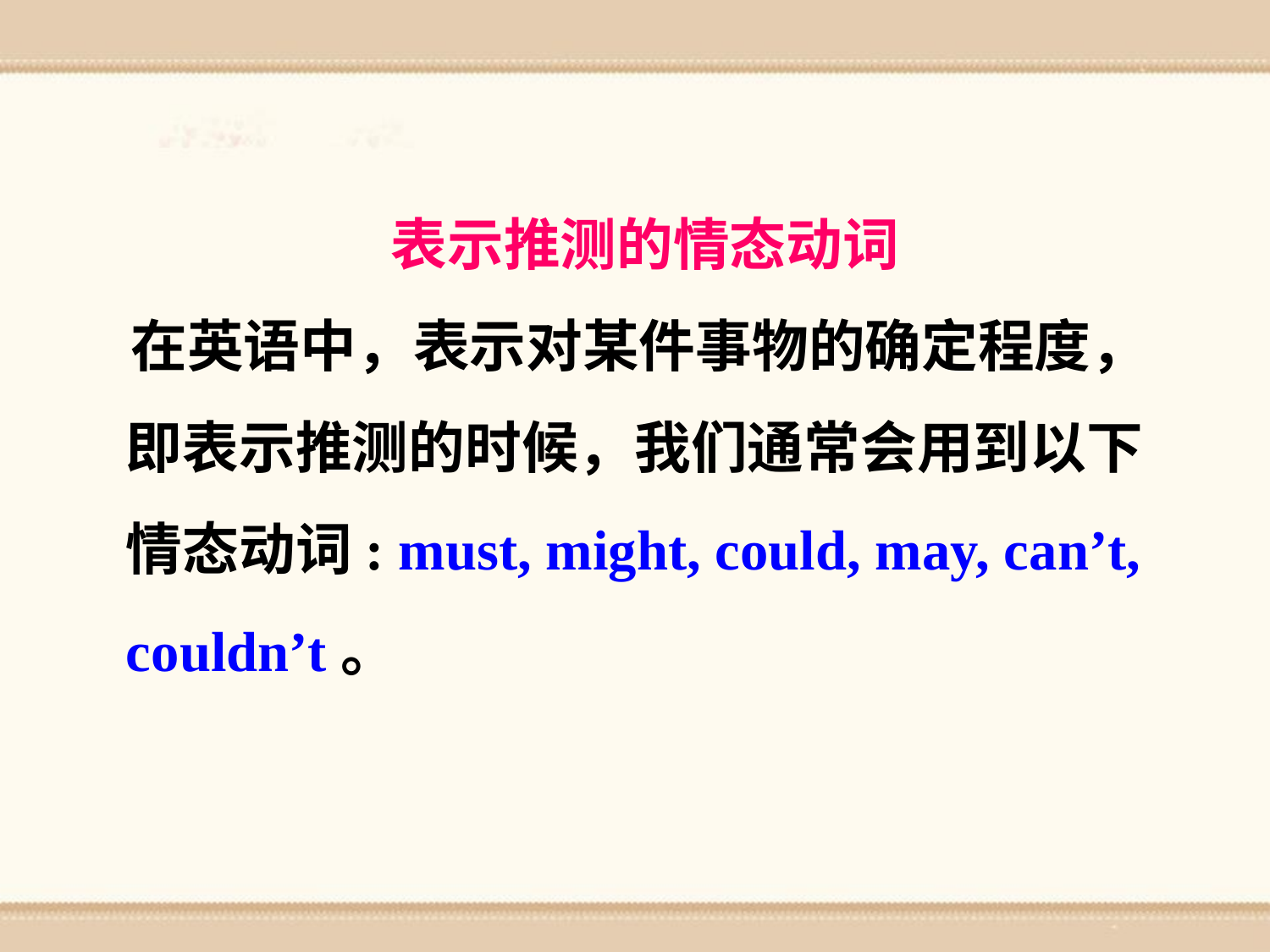

表示推测的情态动词
   在英语中，表示对某件事物的确定程度，即表示推测的时候，我们通常会用到以下情态动词: must, might, could, may, can’t, couldn’t。